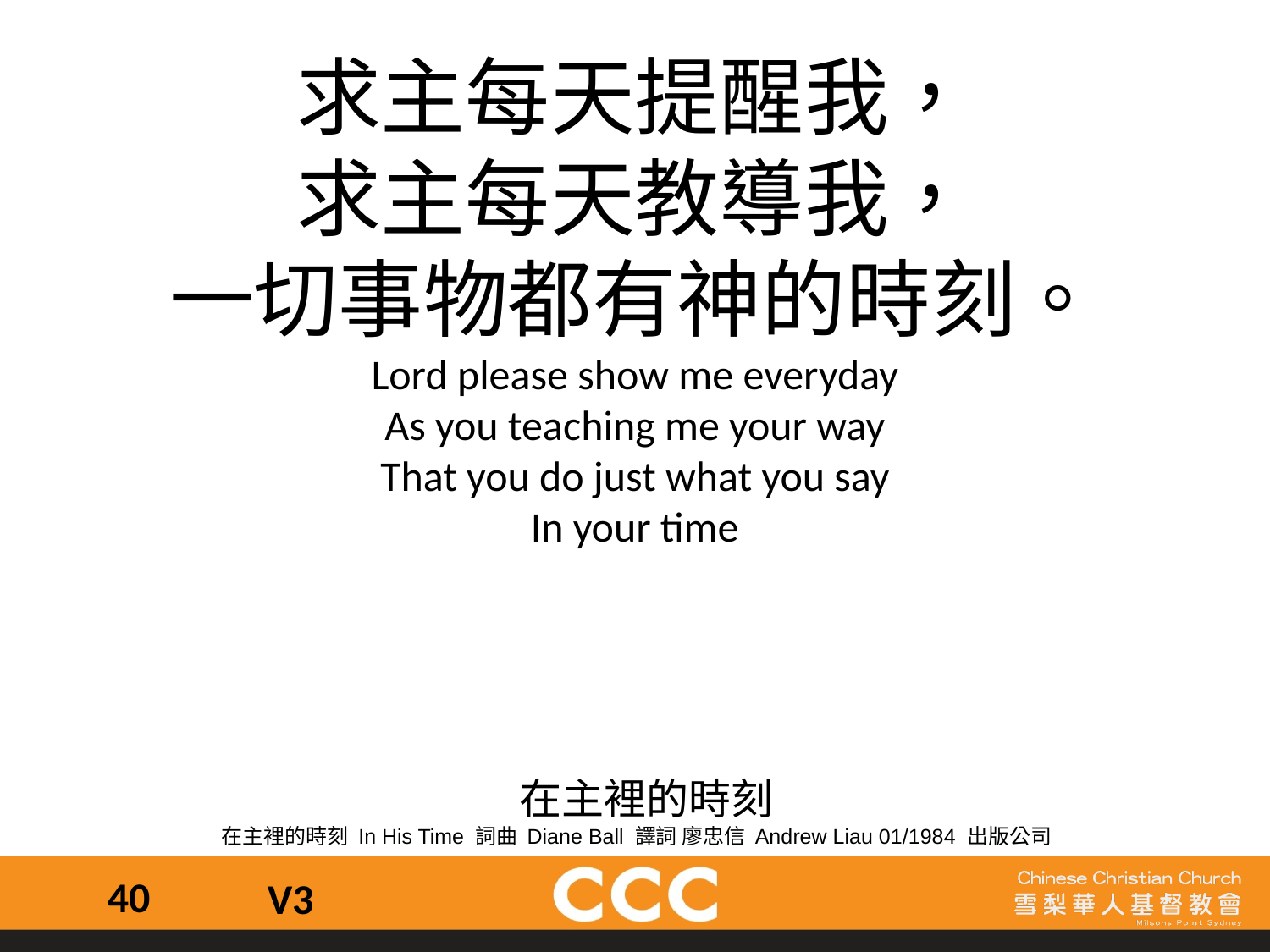

求主每天提醒我，
求主每天教導我，
一切事物都有神的時刻。
Lord please show me everyday
As you teaching me your way
That you do just what you say
In your time
 在主裡的時刻
在主裡的時刻 In His Time 詞曲 Diane Ball 譯詞 廖忠信 Andrew Liau 01/1984 出版公司
40
V3